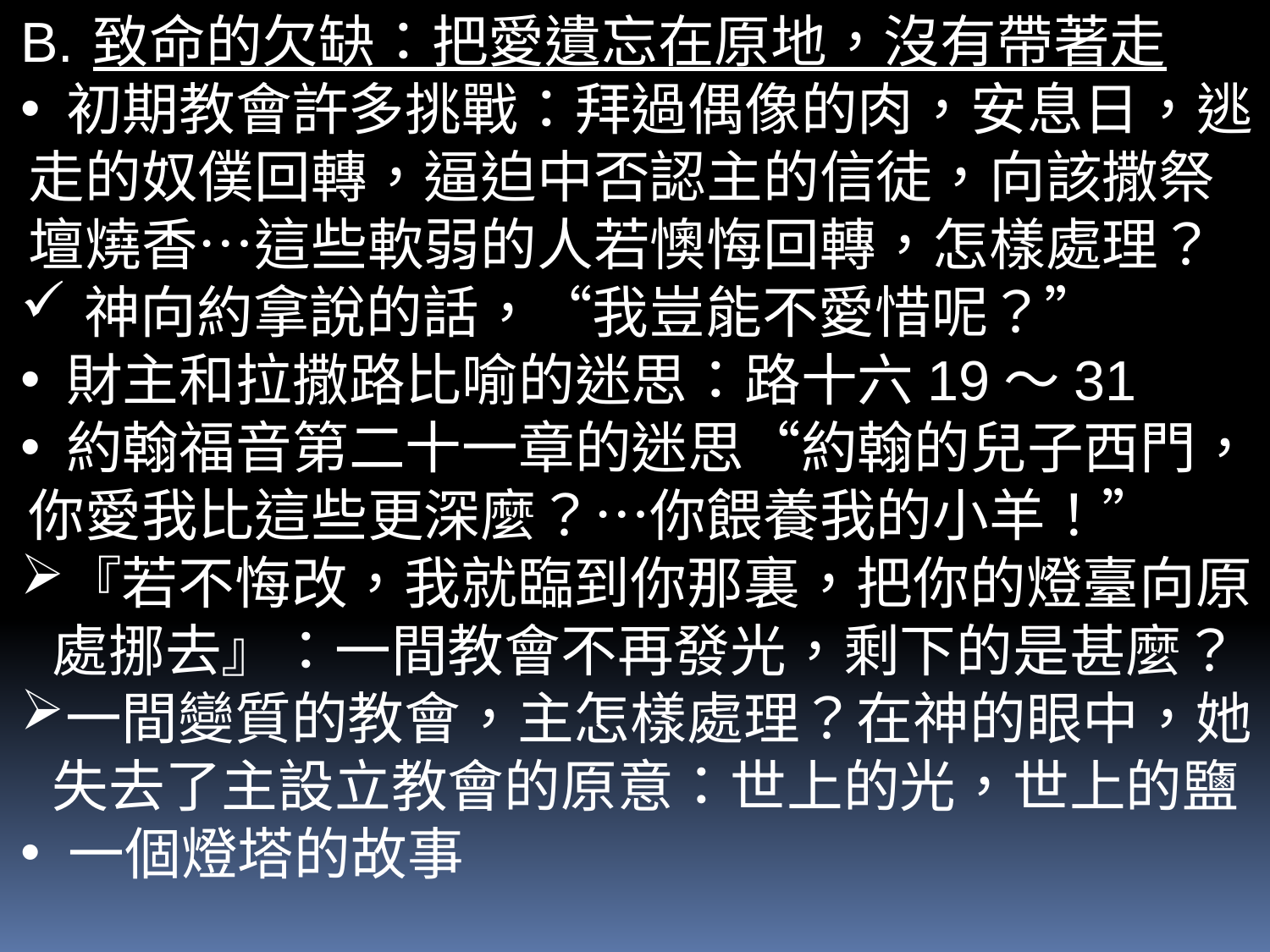

致命的欠缺：把愛遺忘在原地，沒有帶著走
 初期教會許多挑戰：拜過偶像的肉，安息日，逃走的奴僕回轉，逼迫中否認主的信徒，向該撒祭壇燒香…這些軟弱的人若懊悔回轉，怎樣處理？
神向約拿說的話，“我豈能不愛惜呢？”
 財主和拉撒路比喻的迷思：路十六19～31
 約翰福音第二十一章的迷思“約翰的兒子西門，你愛我比這些更深麼？…你餵養我的小羊！”
『若不悔改，我就臨到你那裏，把你的燈臺向原處挪去』：一間教會不再發光，剩下的是甚麼？
一間變質的教會，主怎樣處理？在神的眼中，她失去了主設立教會的原意：世上的光，世上的鹽
一個燈塔的故事